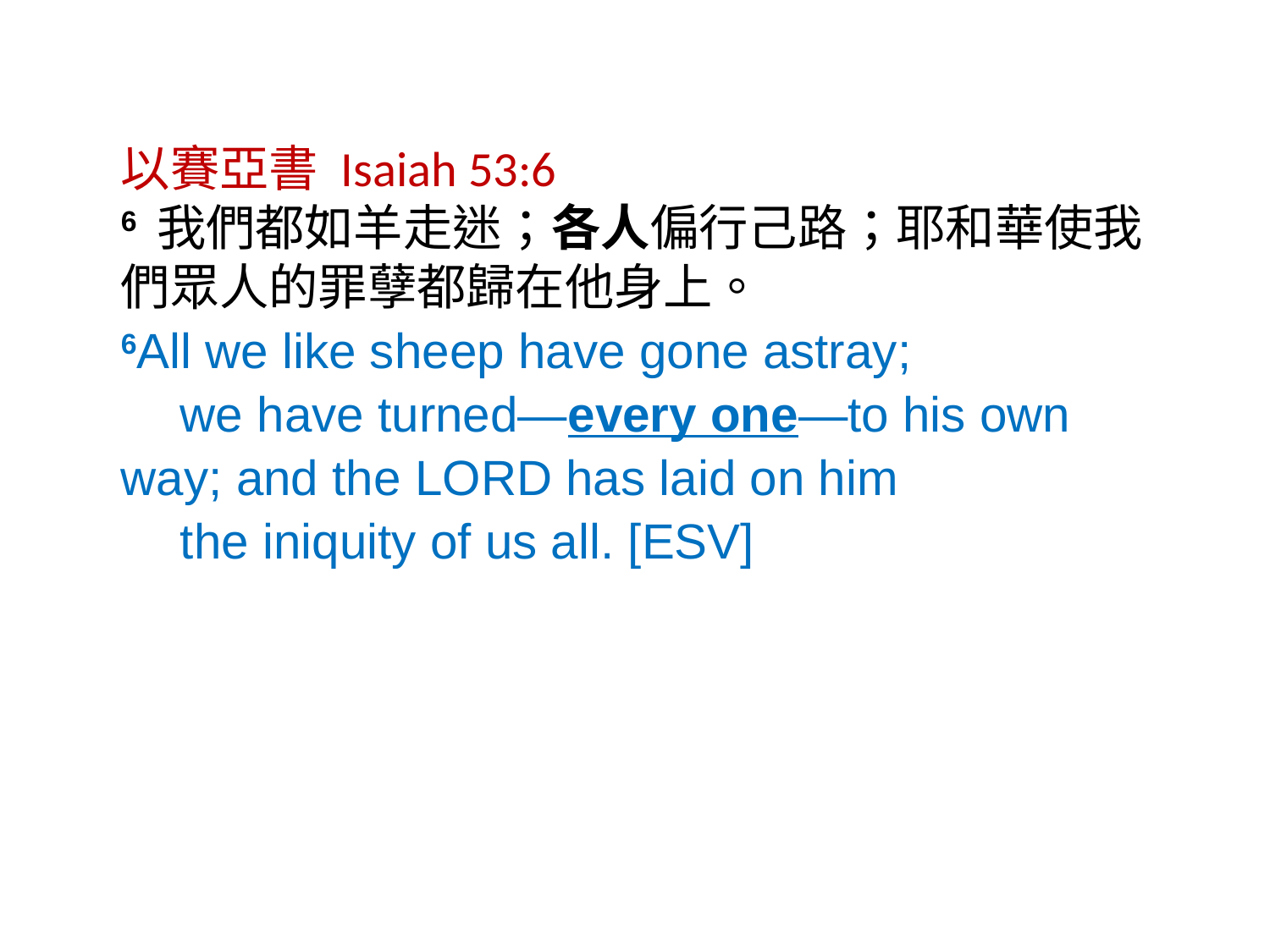

以賽亞書 Isaiah 53:6
6 我們都如羊走迷；各人偏行己路；耶和華使我們眾人的罪孽都歸在他身上。
6All we like sheep have gone astray;
  we have turned—every one—to his own 	way; and the Lord has laid on him
  the iniquity of us all. [ESV]